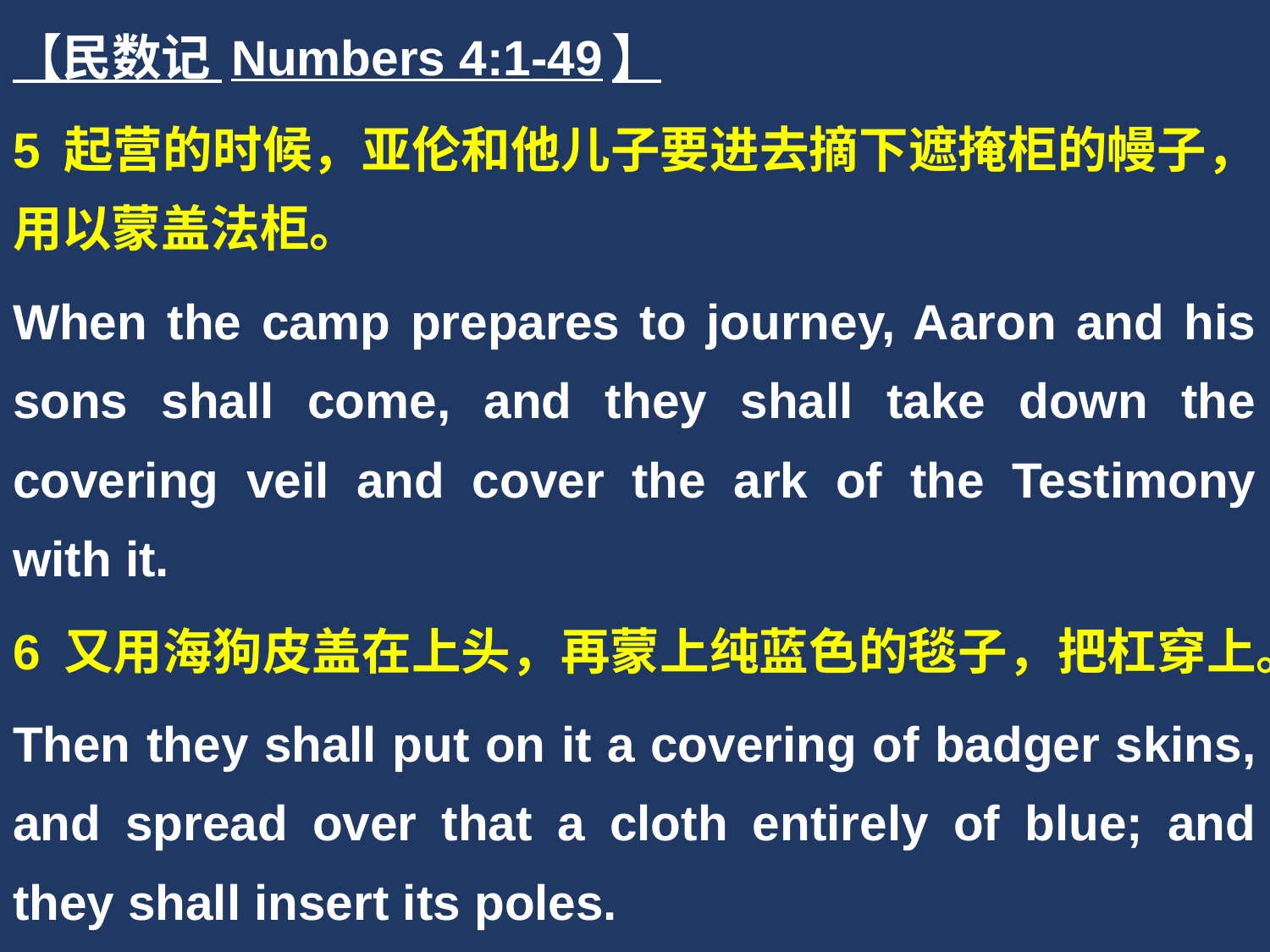

【民数记 Numbers 4:1-49】
5 起营的时候，亚伦和他儿子要进去摘下遮掩柜的幔子，用以蒙盖法柜。
When the camp prepares to journey, Aaron and his sons shall come, and they shall take down the covering veil and cover the ark of the Testimony with it.
6 又用海狗皮盖在上头，再蒙上纯蓝色的毯子，把杠穿上。
Then they shall put on it a covering of badger skins, and spread over that a cloth entirely of blue; and they shall insert its poles.